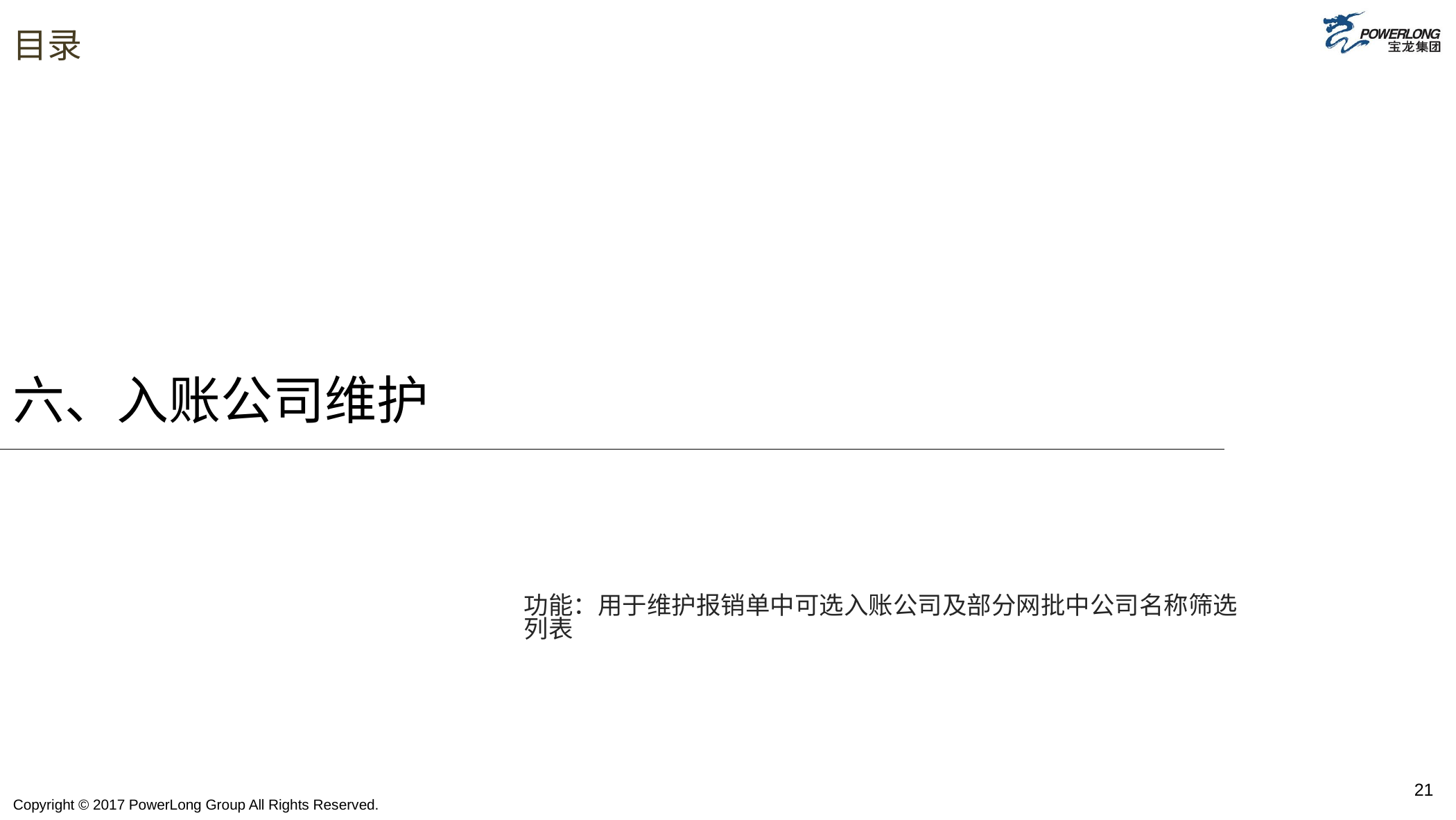

# 目录
六、入账公司维护
功能：用于维护报销单中可选入账公司及部分网批中公司名称筛选列表